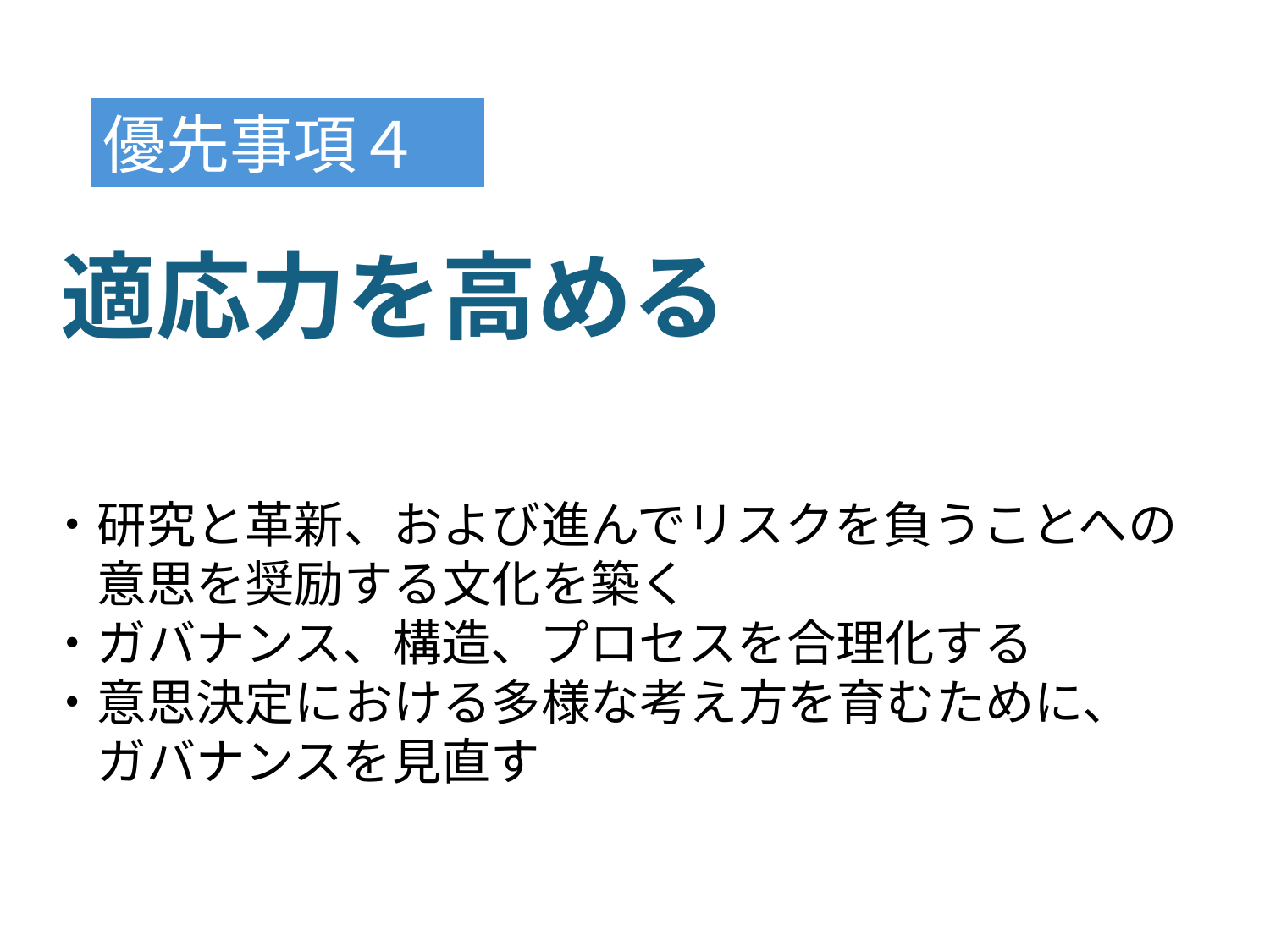

優先事項４
適応力を高める
・研究と革新、および進んでリスクを負うことへの
　意思を奨励する文化を築く
・ガバナンス、構造、プロセスを合理化する
・意思決定における多様な考え方を育むために、
　ガバナンスを見直す